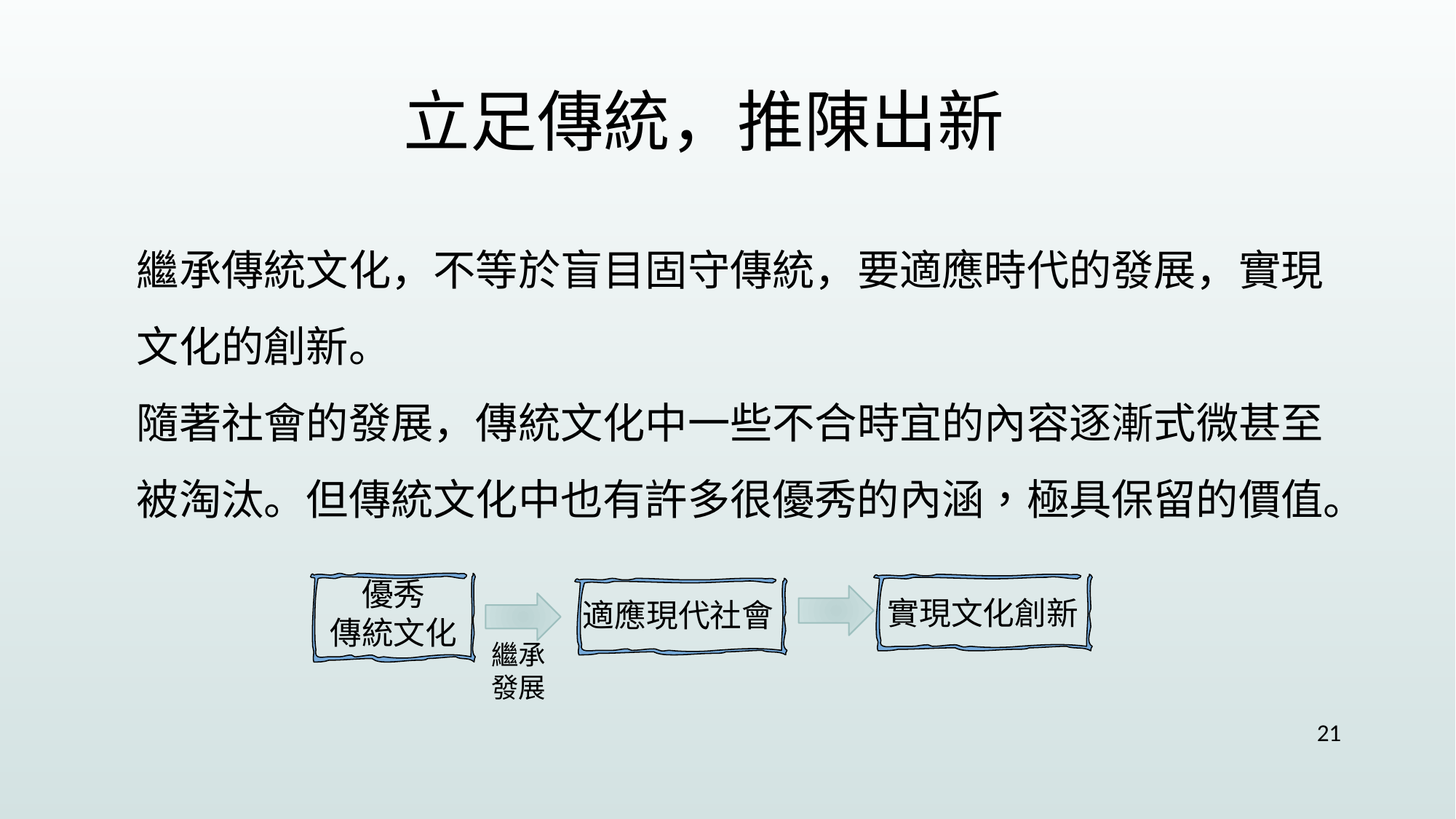

立足傳統，推陳出新
繼承傳統文化，不等於盲目固守傳統，要適應時代的發展，實現文化的創新。
隨著社會的發展，傳統文化中一些不合時宜的內容逐漸式微甚至被淘汰。但傳統文化中也有許多很優秀的內涵，極具保留的價值。
優秀
傳統文化

實現文化創新
適應現代社會

繼承
發展
21